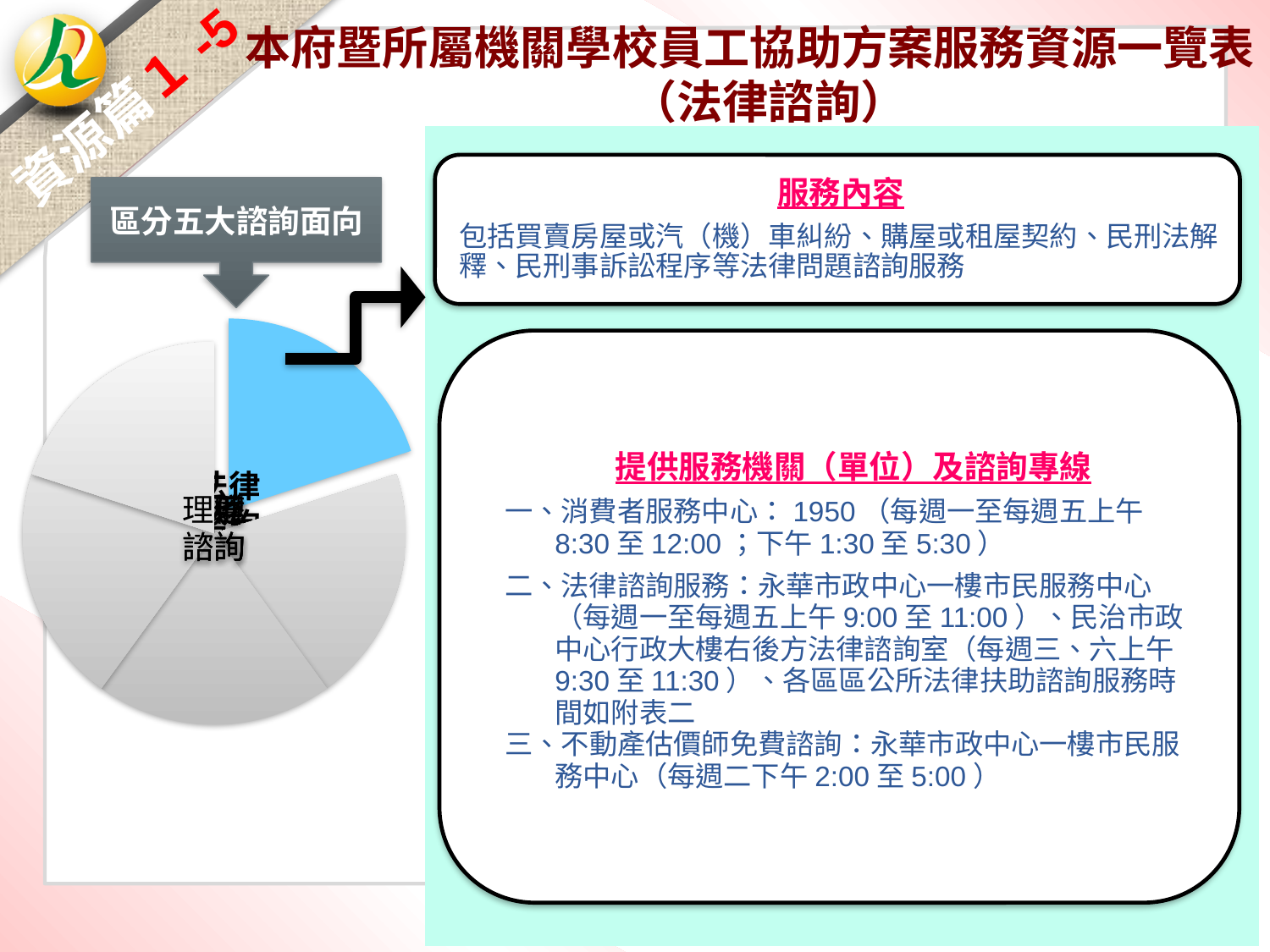

本府暨所屬機關學校員工協助方案服務資源一覽表
（法律諮詢）
資源篇１-5

服務內容
包括買賣房屋或汽（機）車糾紛、購屋或租屋契約、民刑法解釋、民刑事訴訟程序等法律問題諮詢服務
提供服務機關（單位）及諮詢專線
一、消費者服務中心：1950（每週一至每週五上午8:30至12:00；下午1:30至5:30）
二、法律諮詢服務：永華市政中心一樓市民服務中心（每週一至每週五上午9:00至11:00）、民治市政中心行政大樓右後方法律諮詢室（每週三、六上午9:30至11:30）、各區區公所法律扶助諮詢服務時間如附表二
三、不動產估價師免費諮詢：永華市政中心一樓市民服務中心（每週二下午2:00至5:00）
區分五大諮詢面向
法律
諮詢
其他
諮詢
心理
諮詢
醫療
諮詢
理財
諮詢